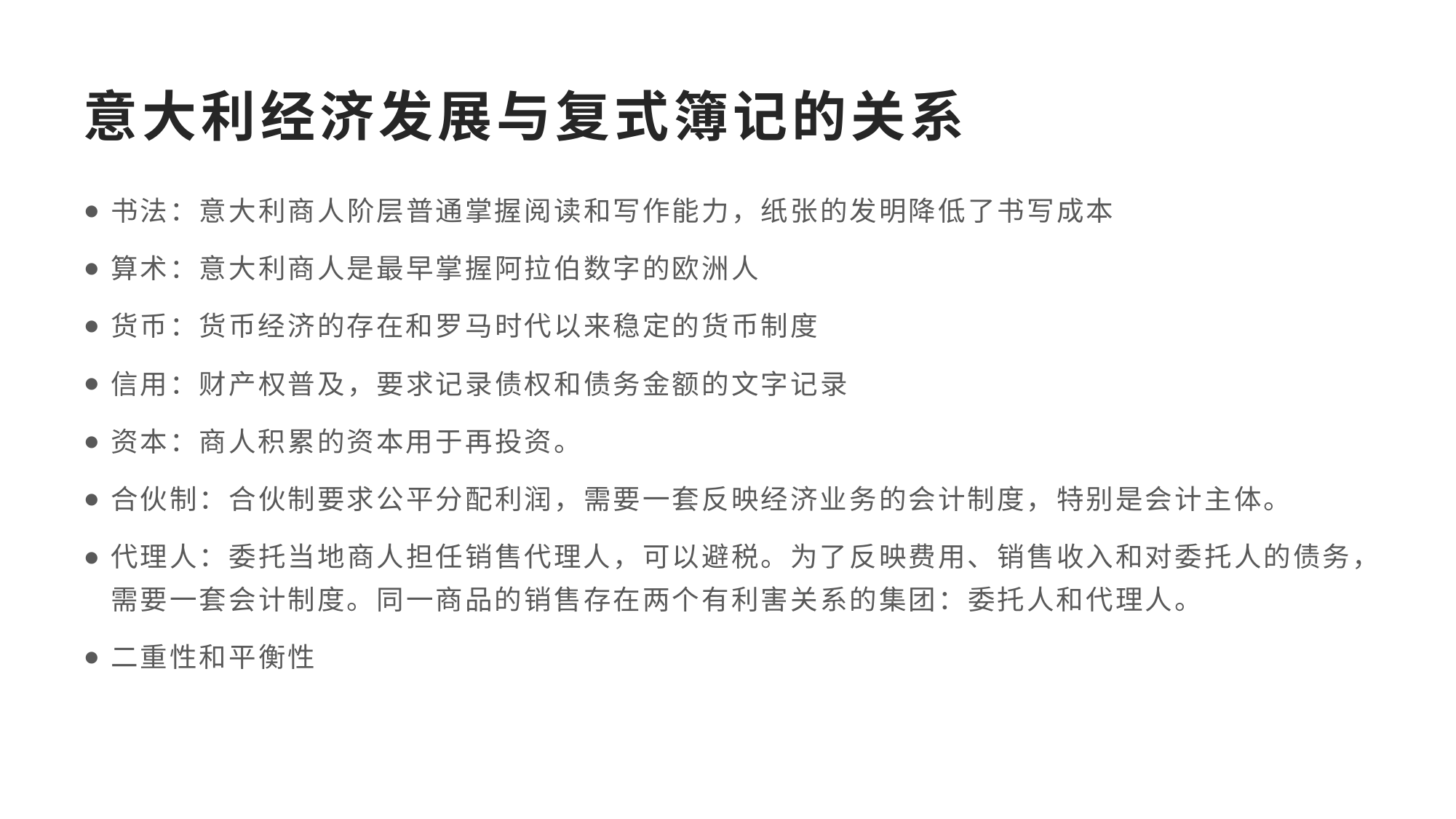

# 意大利经济发展与复式簿记的关系
书法：意大利商人阶层普通掌握阅读和写作能力，纸张的发明降低了书写成本
算术：意大利商人是最早掌握阿拉伯数字的欧洲人
货币：货币经济的存在和罗马时代以来稳定的货币制度
信用：财产权普及，要求记录债权和债务金额的文字记录
资本：商人积累的资本用于再投资。
合伙制：合伙制要求公平分配利润，需要一套反映经济业务的会计制度，特别是会计主体。
代理人：委托当地商人担任销售代理人，可以避税。为了反映费用、销售收入和对委托人的债务，需要一套会计制度。同一商品的销售存在两个有利害关系的集团：委托人和代理人。
二重性和平衡性